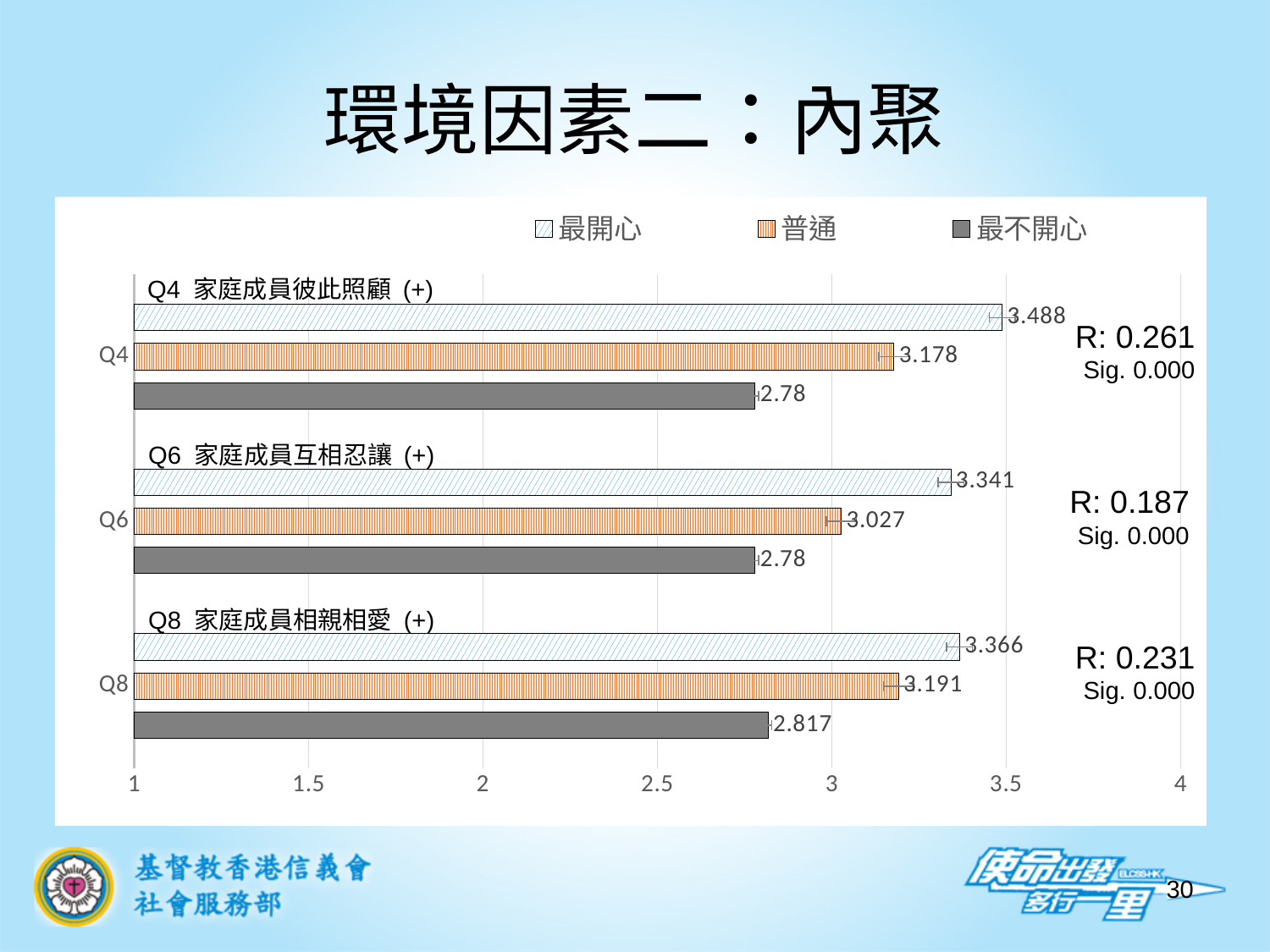

# 環境因素二：內聚

### Chart

| Category | 最不開心 | 普通 | 最開心 |
|---|---|---|---|
| Q8 | 2.817 | 3.191 | 3.366 |
| Q6 | 2.78 | 3.027 | 3.341 |
| Q4 | 2.78 | 3.178 | 3.488 |
Q4 家庭成員彼此照顧 (+)
R: 0.261
Sig. 0.000
Q6 家庭成員互相忍讓 (+)
R: 0.187
Sig. 0.000
Q8 家庭成員相親相愛 (+)
R: 0.231
Sig. 0.000
30